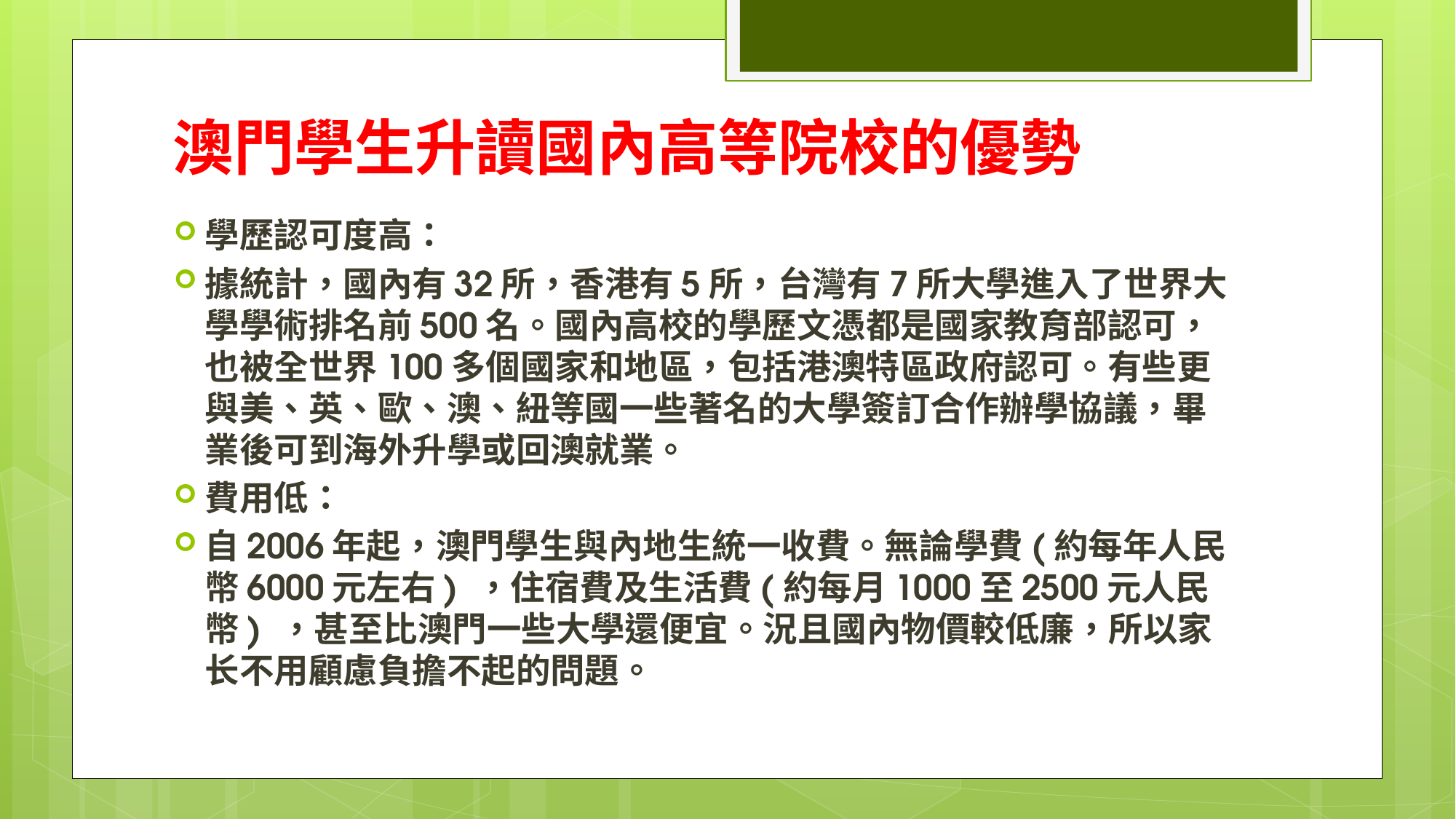

# 澳門學生升讀國內高等院校的優勢
學歷認可度高：
據統計，國內有32所，香港有5所，台灣有7所大學進入了世界大學學術排名前500名。國內高校的學歷文憑都是國家教育部認可，也被全世界100多個國家和地區，包括港澳特區政府認可。有些更與美、英、歐、澳、紐等國一些著名的大學簽訂合作辦學協議，畢業後可到海外升學或回澳就業。
費用低：
自2006年起，澳門學生與內地生統一收費。無論學費(約每年人民幣6000元左右) ，住宿費及生活費(約每月1000至2500元人民幣) ，甚至比澳門一些大學還便宜。況且國內物價較低廉，所以家长不用顧慮負擔不起的問題。